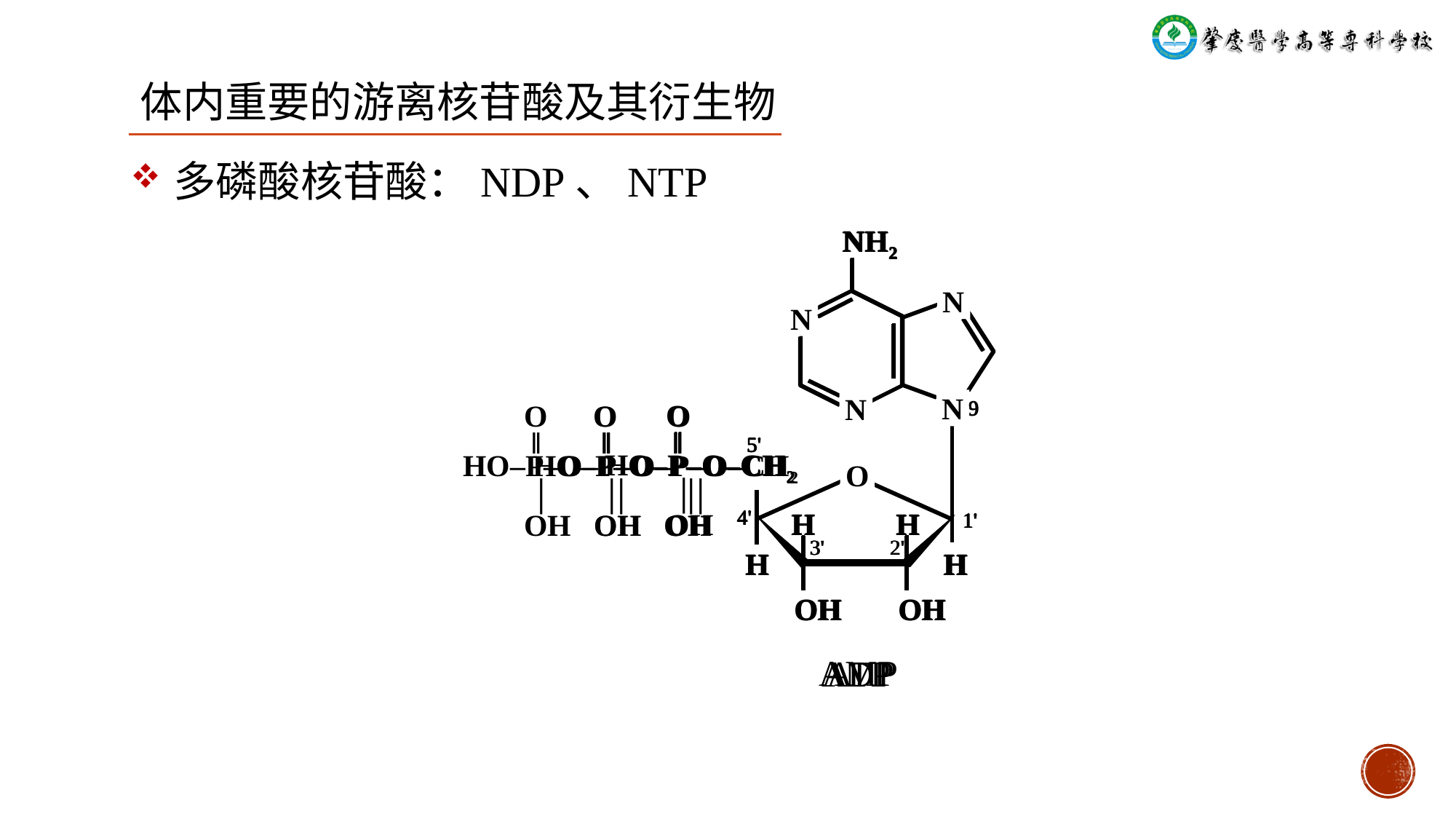

体内重要的游离核苷酸及其衍生物
多磷酸核苷酸：NDP、NTP
NH2
N

N

N
N
9
        O
         ‖
HO‒P‒O‒CH2
         ׀
        OH
5'
O
4'
H
H

1'
3'
2'
H
H
OH
OH
AMP
NH2
N

N

N
N
9
        O      O       O
         ‖        ‖        ‖
HO‒P‒O‒P‒O‒P‒O‒CH2
         ׀        ׀        ׀
        OH   OH   OH
5'
O
4'
H
H

1'
3'
2'
H
H
OH
OH
ATP
NH2
N

N

N
N
9
        O       O
         ‖        ‖
HO‒P‒O‒P‒O‒CH2
         ׀        ׀
        OH   OH
5'
O
4'
H
H

1'
3'
2'
H
H
OH
OH
ADP